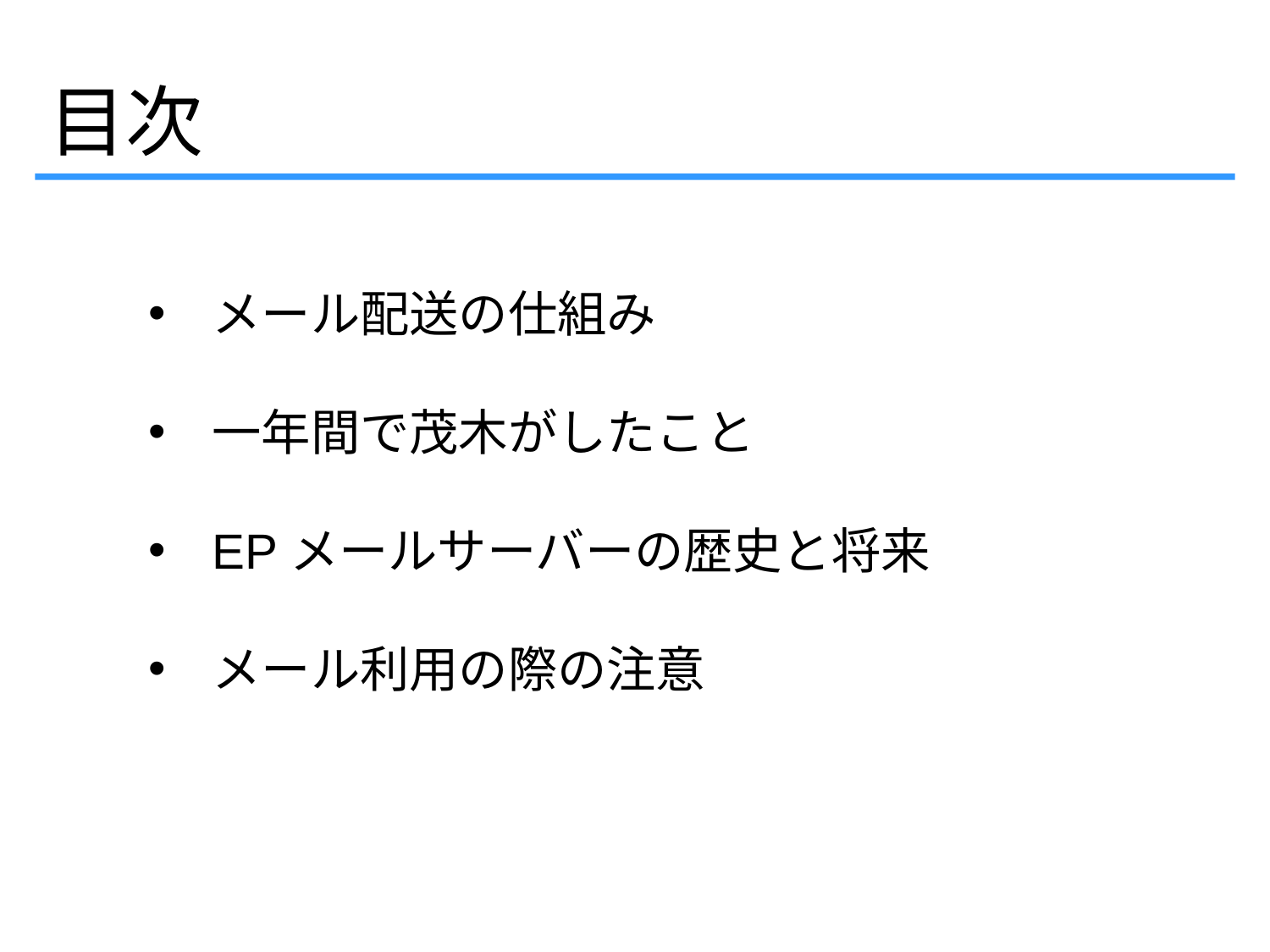

目次

メール配送の仕組み

一年間で茂木がしたこと

EPメールサーバーの歴史と将来

メール利用の際の注意